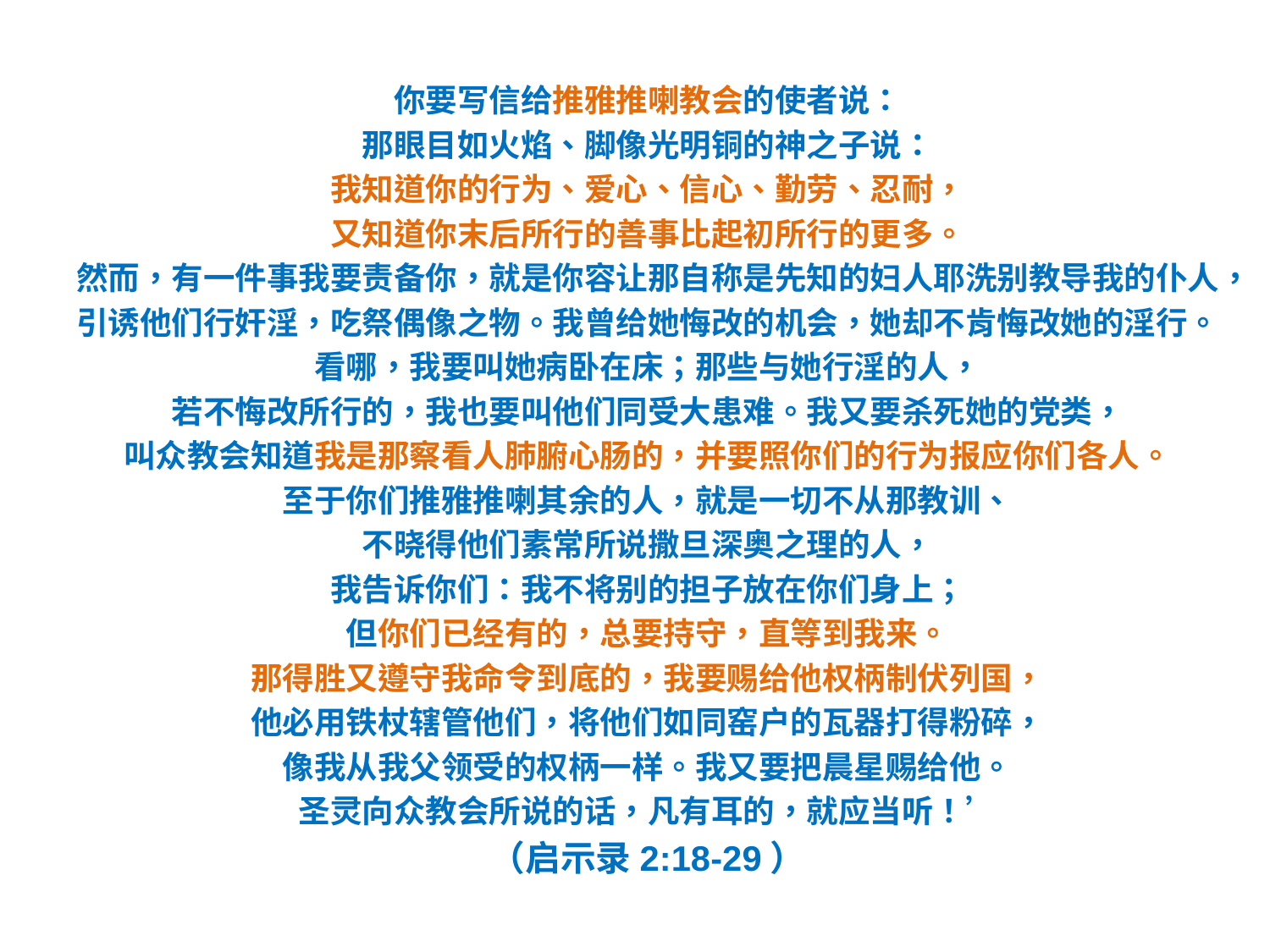

#
你要写信给推雅推喇教会的使者说：
那眼目如火焰、脚像光明铜的神之子说：
我知道你的行为、爱心、信心、勤劳、忍耐，
又知道你末后所行的善事比起初所行的更多。
然而，有一件事我要责备你，就是你容让那自称是先知的妇人耶洗别教导我的仆人，
引诱他们行奸淫，吃祭偶像之物。我曾给她悔改的机会，她却不肯悔改她的淫行。
看哪，我要叫她病卧在床；那些与她行淫的人，
若不悔改所行的，我也要叫他们同受大患难。我又要杀死她的党类，
叫众教会知道我是那察看人肺腑心肠的，并要照你们的行为报应你们各人。
至于你们推雅推喇其余的人，就是一切不从那教训、
不晓得他们素常所说撒旦深奥之理的人，
我告诉你们：我不将别的担子放在你们身上；
但你们已经有的，总要持守，直等到我来。
那得胜又遵守我命令到底的，我要赐给他权柄制伏列国，
他必用铁杖辖管他们，将他们如同窑户的瓦器打得粉碎，
像我从我父领受的权柄一样。我又要把晨星赐给他。
圣灵向众教会所说的话，凡有耳的，就应当听！’
（启示录2:18-29）